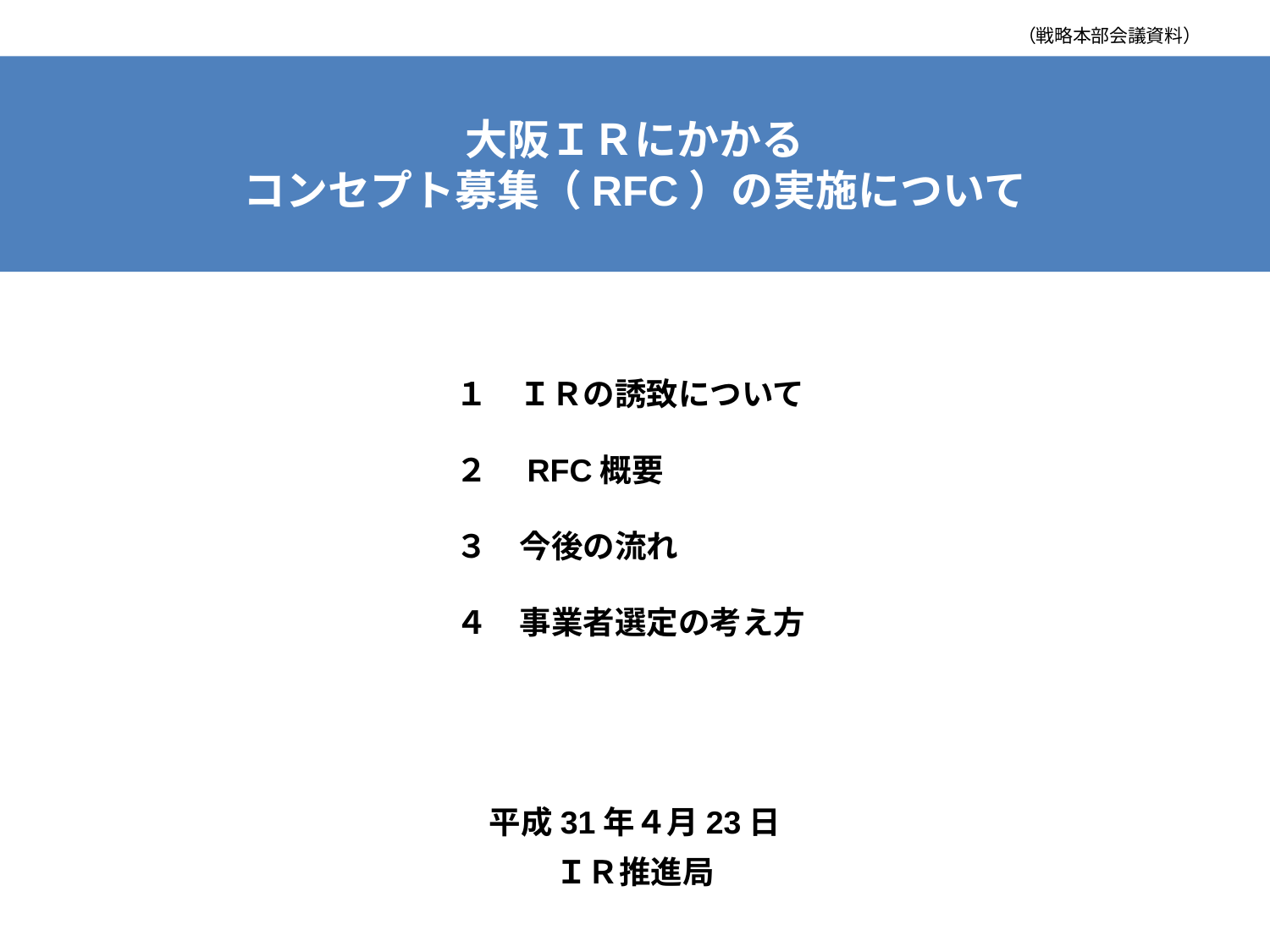

（戦略本部会議資料）

大阪ＩＲにかかる
コンセプト募集（RFC）の実施について

　　　　　　　　　　　　　　１　ＩＲの誘致について
　　　　　　　　　　　　　　２　RFC概要
　　　　　　　　　　　　　　３　今後の流れ
　　　　　　　　　　　　　　４　事業者選定の考え方
平成31年４月23日
ＩＲ推進局